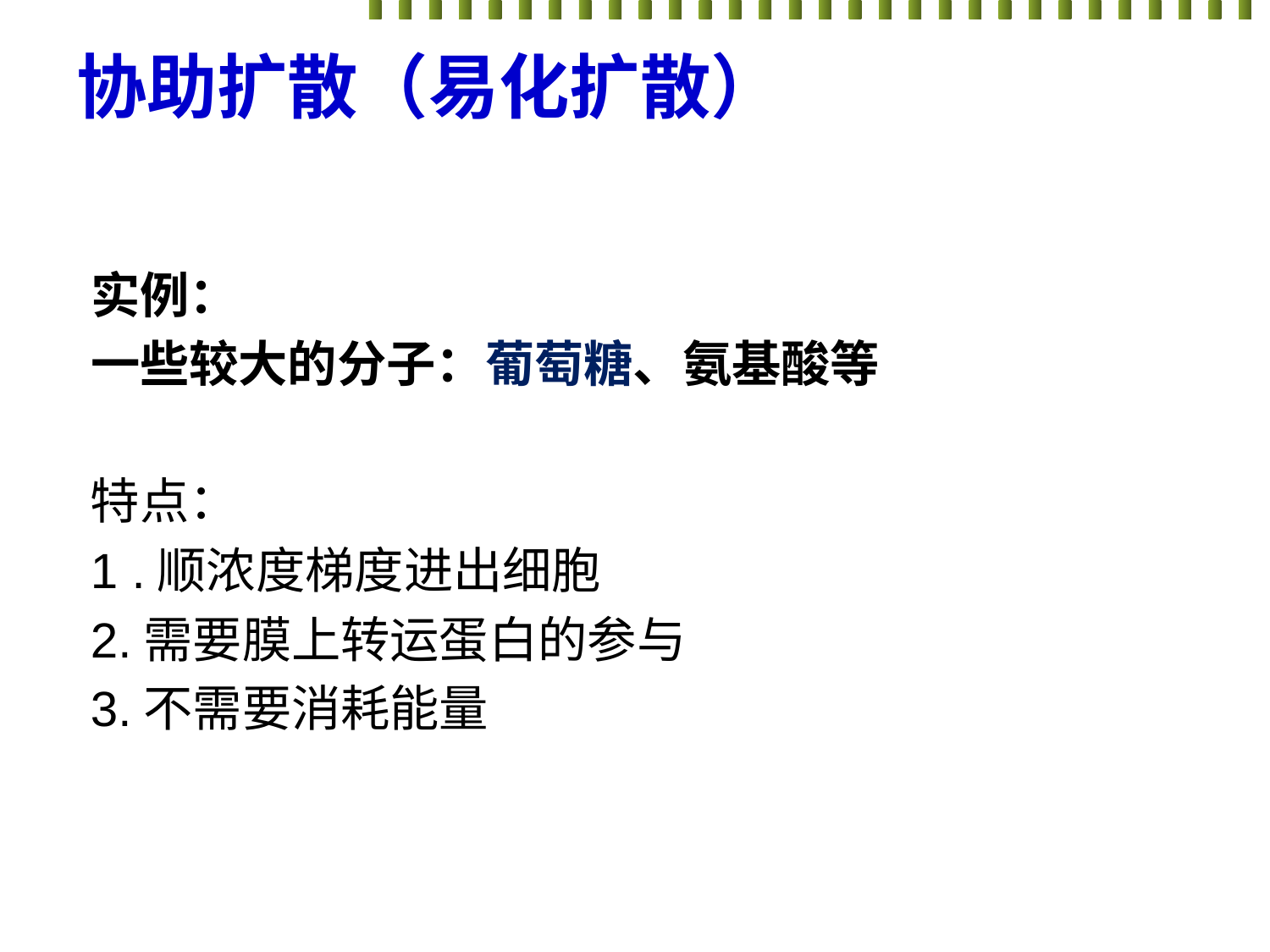

# 协助扩散（易化扩散）
实例：
一些较大的分子：葡萄糖、氨基酸等
特点：
1 .顺浓度梯度进出细胞
2.需要膜上转运蛋白的参与
3.不需要消耗能量